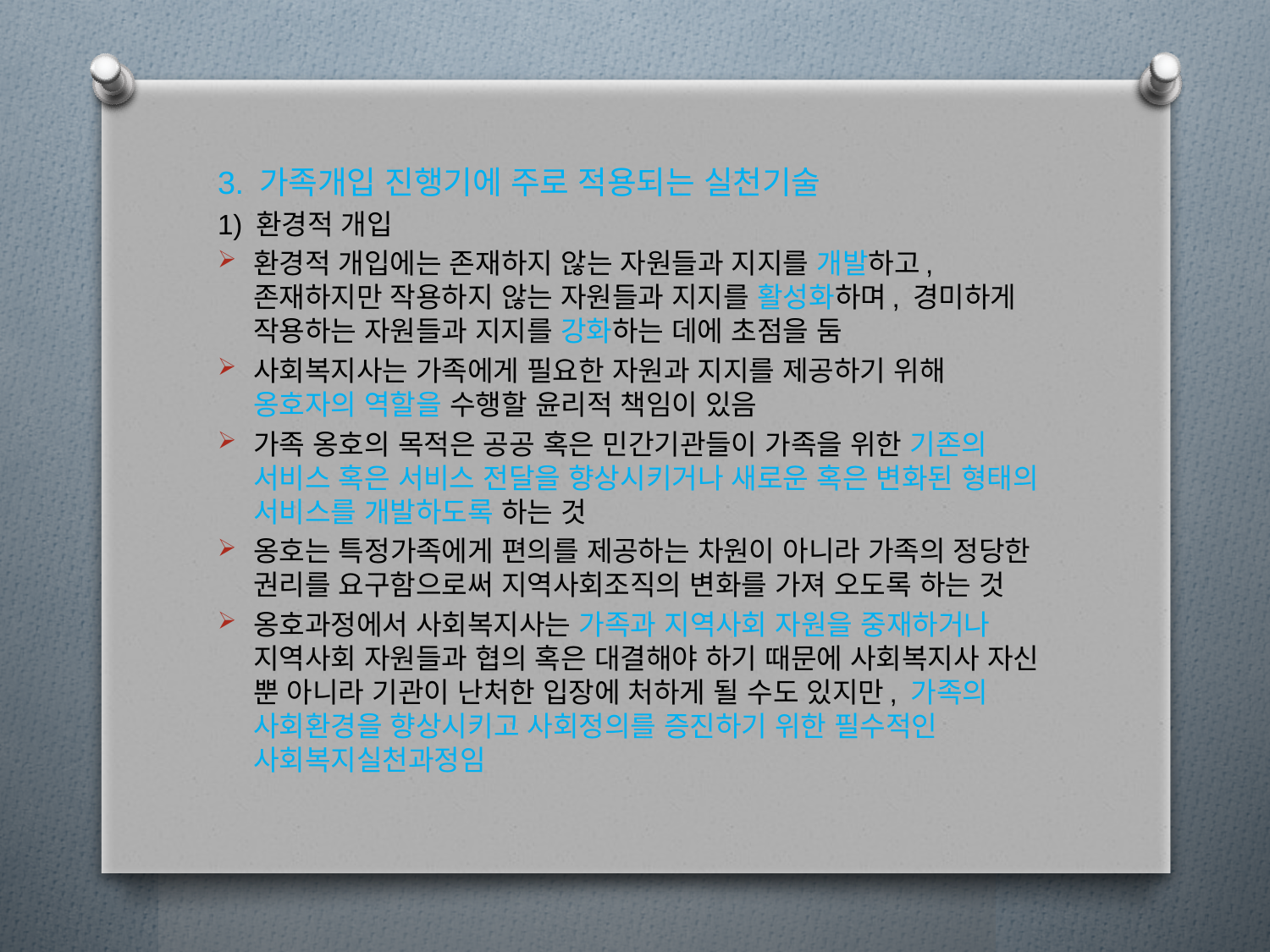

3. 가족개입 진행기에 주로 적용되는 실천기술
1) 환경적 개입
환경적 개입에는 존재하지 않는 자원들과 지지를 개발하고, 존재하지만 작용하지 않는 자원들과 지지를 활성화하며, 경미하게 작용하는 자원들과 지지를 강화하는 데에 초점을 둠
사회복지사는 가족에게 필요한 자원과 지지를 제공하기 위해 옹호자의 역할을 수행할 윤리적 책임이 있음
가족 옹호의 목적은 공공 혹은 민간기관들이 가족을 위한 기존의 서비스 혹은 서비스 전달을 향상시키거나 새로운 혹은 변화된 형태의 서비스를 개발하도록 하는 것
옹호는 특정가족에게 편의를 제공하는 차원이 아니라 가족의 정당한 권리를 요구함으로써 지역사회조직의 변화를 가져 오도록 하는 것
옹호과정에서 사회복지사는 가족과 지역사회 자원을 중재하거나 지역사회 자원들과 협의 혹은 대결해야 하기 때문에 사회복지사 자신 뿐 아니라 기관이 난처한 입장에 처하게 될 수도 있지만, 가족의 사회환경을 향상시키고 사회정의를 증진하기 위한 필수적인 사회복지실천과정임